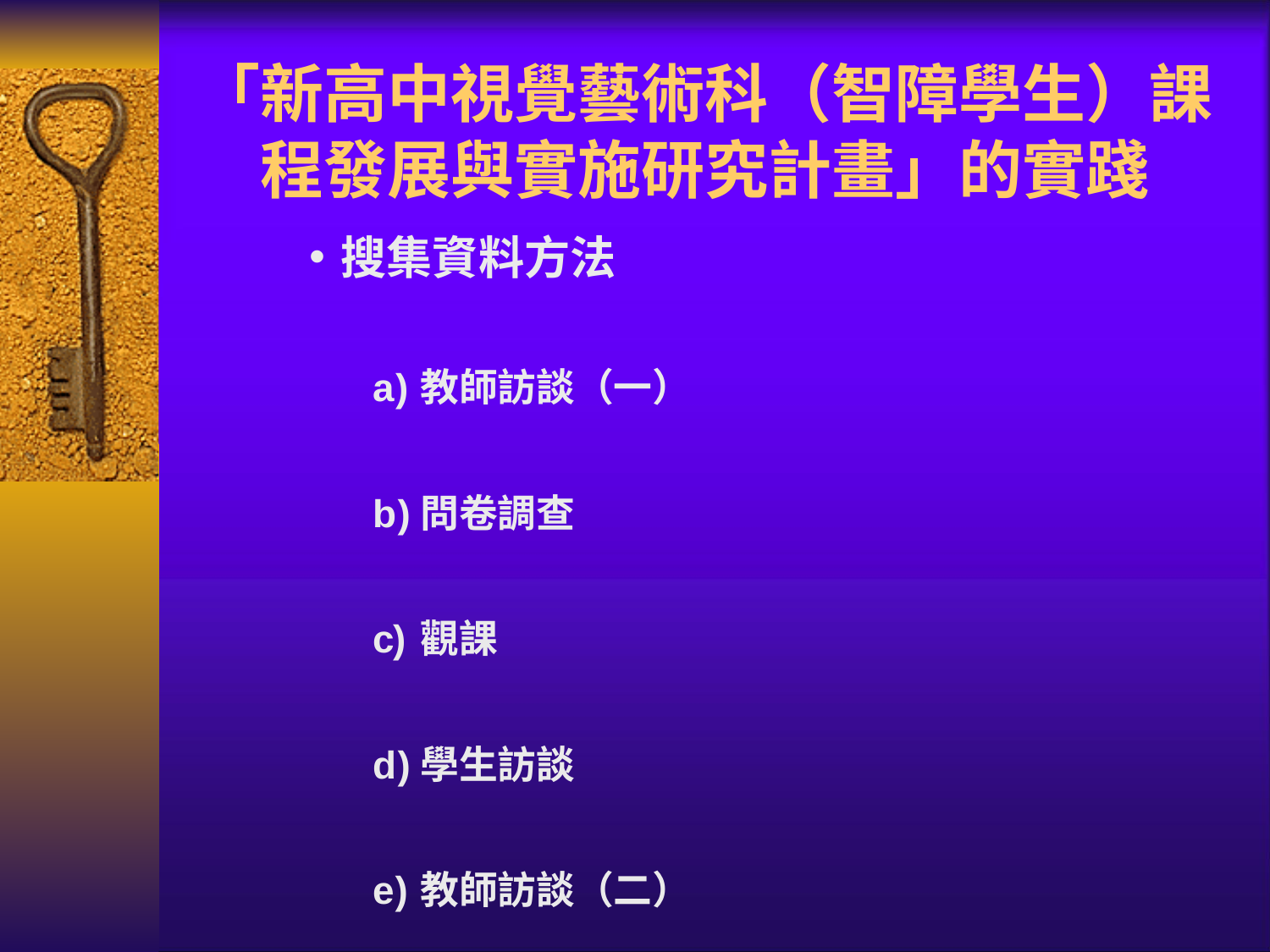

「新高中視覺藝術科（智障學生）課程發展與實施研究計畫」的實踐
搜集資料方法

教師訪談（一）

問卷調查

觀課

學生訪談

教師訪談（二）